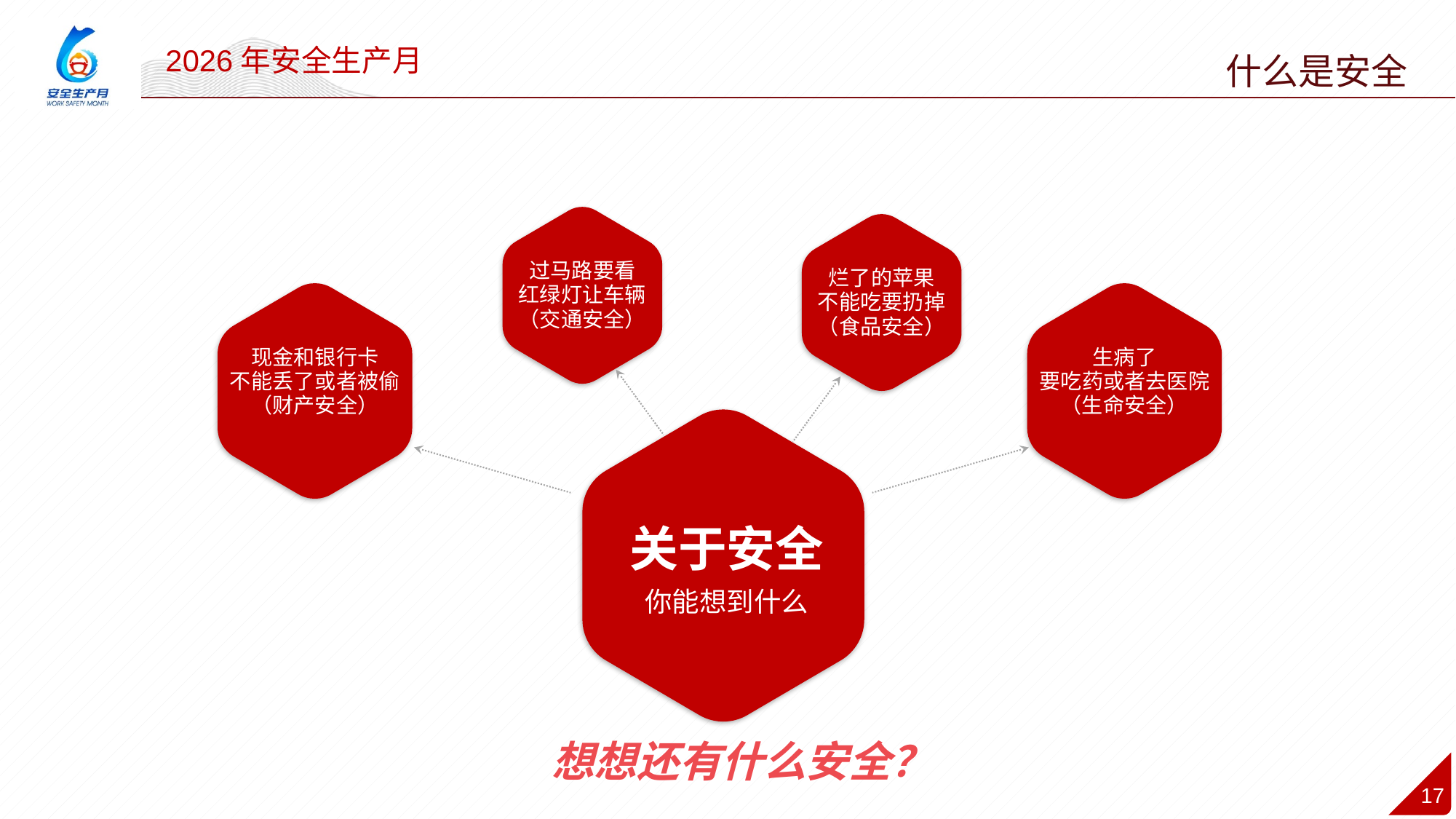

什么是安全

过马路要看
红绿灯让车辆
（交通安全）

烂了的苹果
不能吃要扔掉
（食品安全）

现金和银行卡
不能丢了或者被偷
（财产安全）

生病了
要吃药或者去医院
（生命安全）

关于安全
你能想到什么
想想还有什么安全？